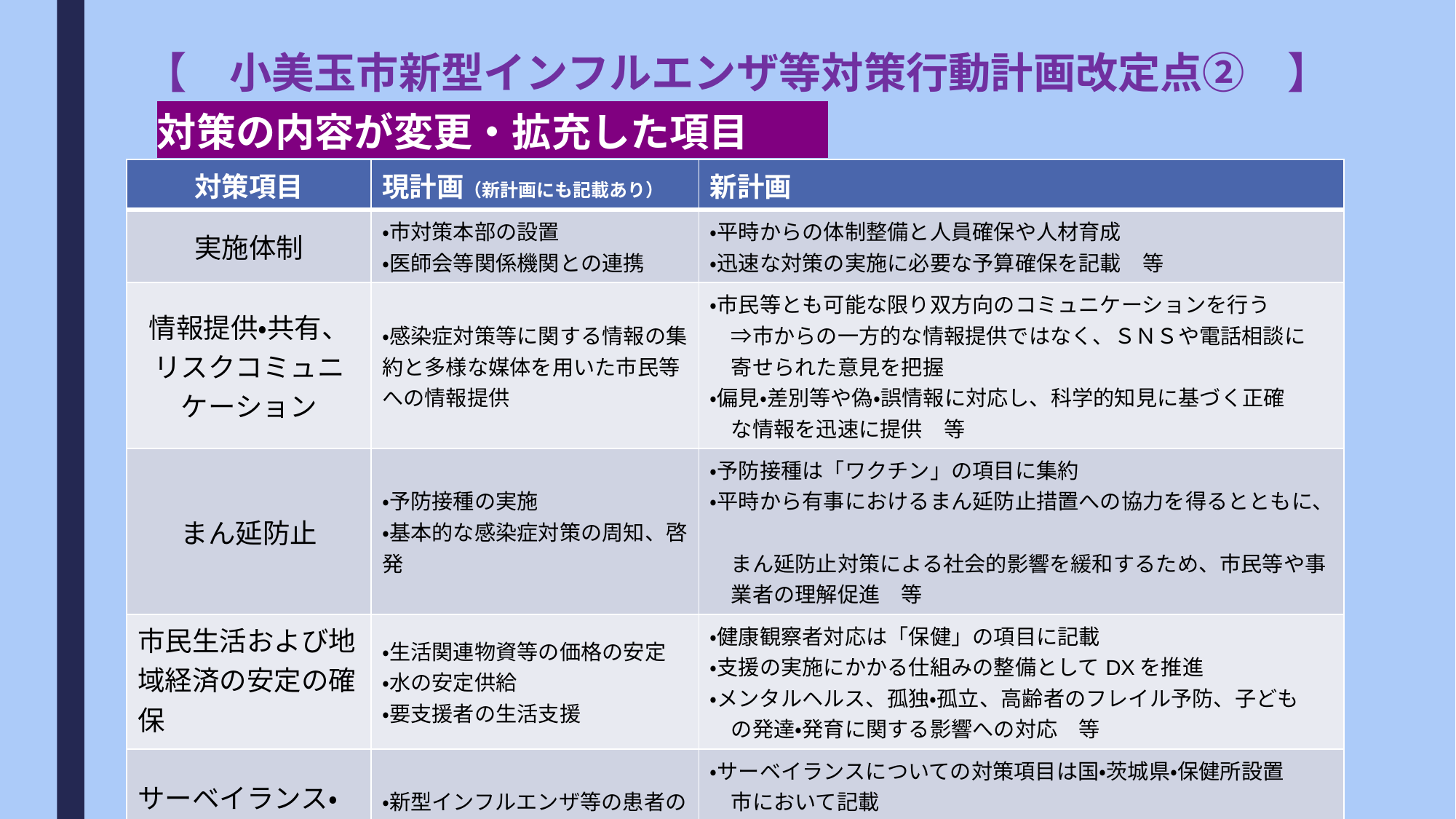

# 【　小美玉市新型インフルエンザ等対策行動計画改定点②　】
対策の内容が変更・拡充した項目
| 対策項目 | 現計画（新計画にも記載あり） | 新計画 |
| --- | --- | --- |
| 実施体制 | ・市対策本部の設置 ・医師会等関係機関との連携 | ・平時からの体制整備と人員確保や人材育成 ・迅速な対策の実施に必要な予算確保を記載　等 |
| 情報提供・共有、リスクコミュニケーション | ・感染症対策等に関する情報の集約と多様な媒体を用いた市民等への情報提供 | ・市民等とも可能な限り双方向のコミュニケーションを行う 　⇒市からの一方的な情報提供ではなく、ＳＮＳや電話相談に　 　寄せられた意見を把握 ・偏見・差別等や偽・誤情報に対応し、科学的知見に基づく正確 　な情報を迅速に提供　等 |
| まん延防止 | ・予防接種の実施 ・基本的な感染症対策の周知、啓発 | ・予防接種は「ワクチン」の項目に集約 ・平時から有事におけるまん延防止措置への協力を得るとともに、　 　まん延防止対策による社会的影響を緩和するため、市民等や事 　業者の理解促進　等 |
| 市民生活および地域経済の安定の確保 | ・生活関連物資等の価格の安定 ・水の安定供給 ・要支援者の生活支援 | ・健康観察者対応は「保健」の項目に記載 ・支援の実施にかかる仕組みの整備としてDXを推進 ・メンタルヘルス、孤独・孤立、高齢者のフレイル予防、子ども　 　の発達・発育に関する影響への対応　等 |
| サーベイランス・情報収集 | ・新型インフルエンザ等の患者の早期把握と感染規模等の把握 | ・サーベイランスについての対策項目は国・茨城県・保健所設置 　市において記載 ・「情報提供・共有、リスクコミュニケーション」の項目で茨城 　県等との感染症状況に関する情報連携を記載 |